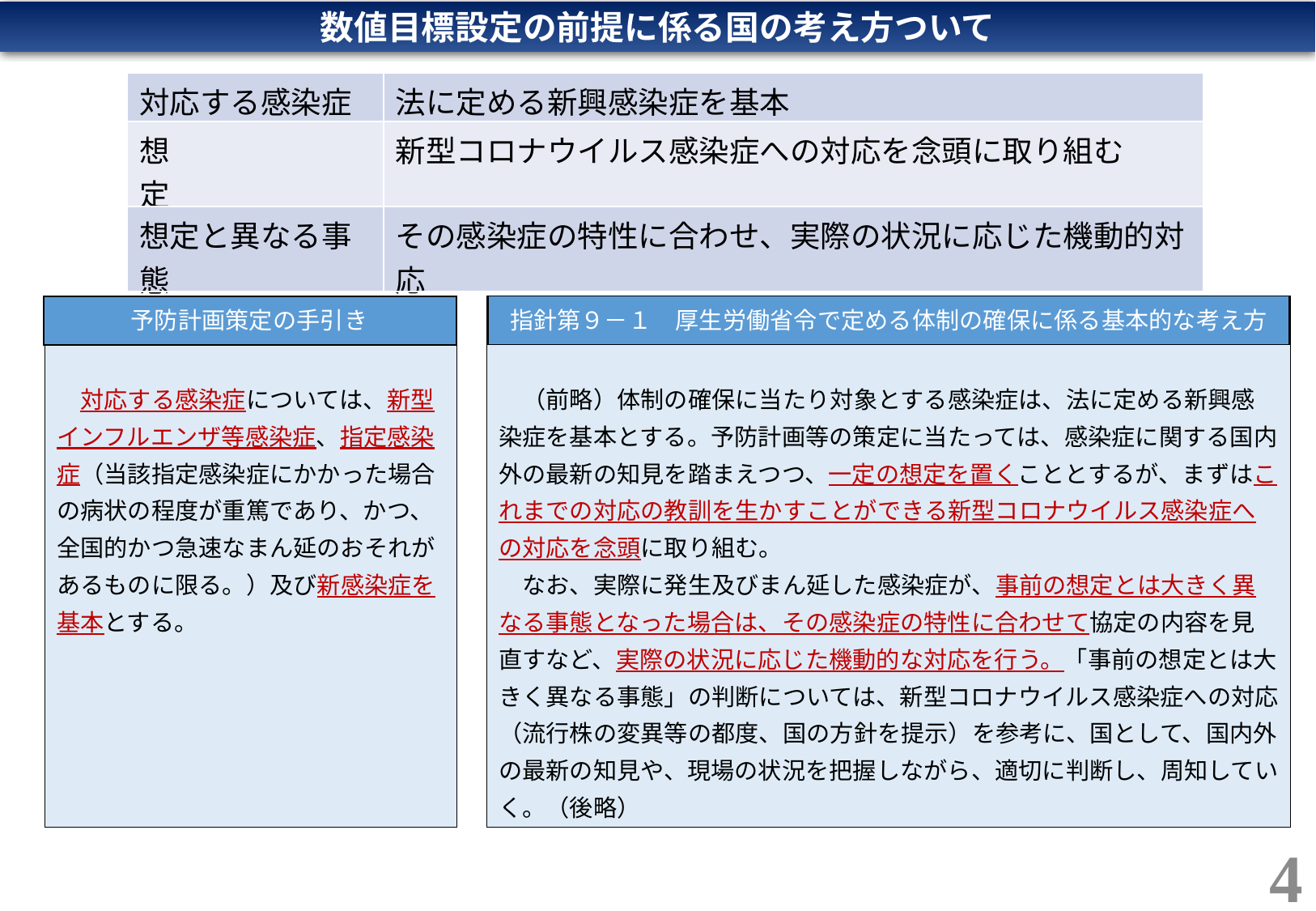

数値目標設定の前提に係る国の考え方ついて
| 対応する感染症 | 法に定める新興感染症を基本 |
| --- | --- |
| 想　　　　 　　 定 | 新型コロナウイルス感染症への対応を念頭に取り組む |
| 想定と異なる事態 | その感染症の特性に合わせ、実際の状況に応じた機動的対応 |

　対応する感染症については、新型インフルエンザ等感染症、指定感染症（当該指定感染症にかかった場合の病状の程度が重篤であり、かつ、全国的かつ急速なまん延のおそれがあるものに限る。）及び新感染症を基本とする。

　（前略）体制の確保に当たり対象とする感染症は、法に定める新興感染症を基本とする。予防計画等の策定に当たっては、感染症に関する国内外の最新の知見を踏まえつつ、一定の想定を置くこととするが、まずはこれまでの対応の教訓を生かすことができる新型コロナウイルス感染症への対応を念頭に取り組む。
　なお、実際に発生及びまん延した感染症が、事前の想定とは大きく異なる事態となった場合は、その感染症の特性に合わせて協定の内容を見直すなど、実際の状況に応じた機動的な対応を行う。「事前の想定とは大きく異なる事態」の判断については、新型コロナウイルス感染症への対応（流行株の変異等の都度、国の方針を提示）を参考に、国として、国内外の最新の知見や、現場の状況を把握しながら、適切に判断し、周知していく。（後略）
|  |
| --- |
|  |
| --- |
予防計画策定の手引き
指針第９－１　厚生労働省令で定める体制の確保に係る基本的な考え方
4